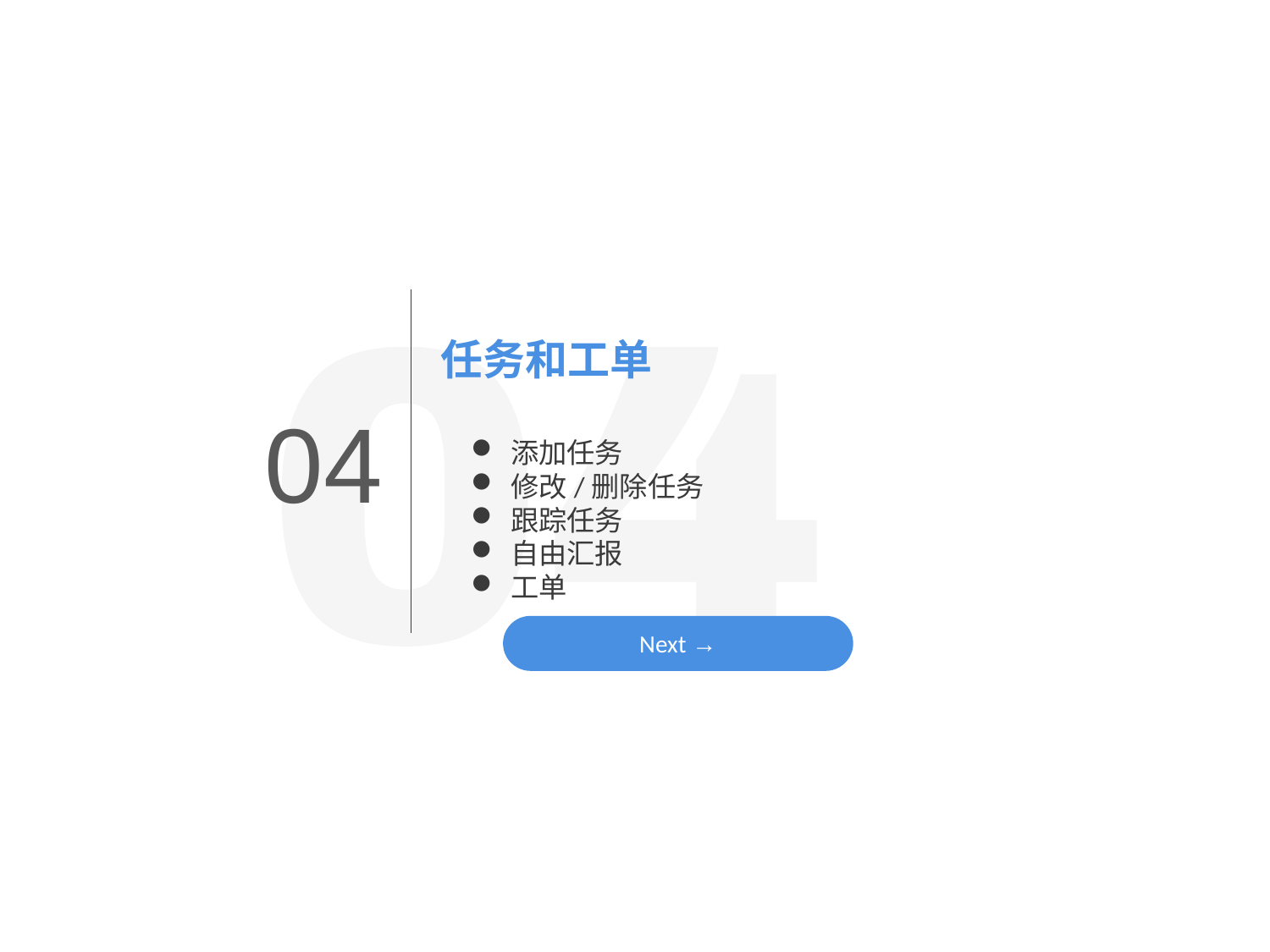

04
任务和工单
04
管理员/部长版
添加任务
修改/删除任务
跟踪任务
自由汇报
工单

Next →